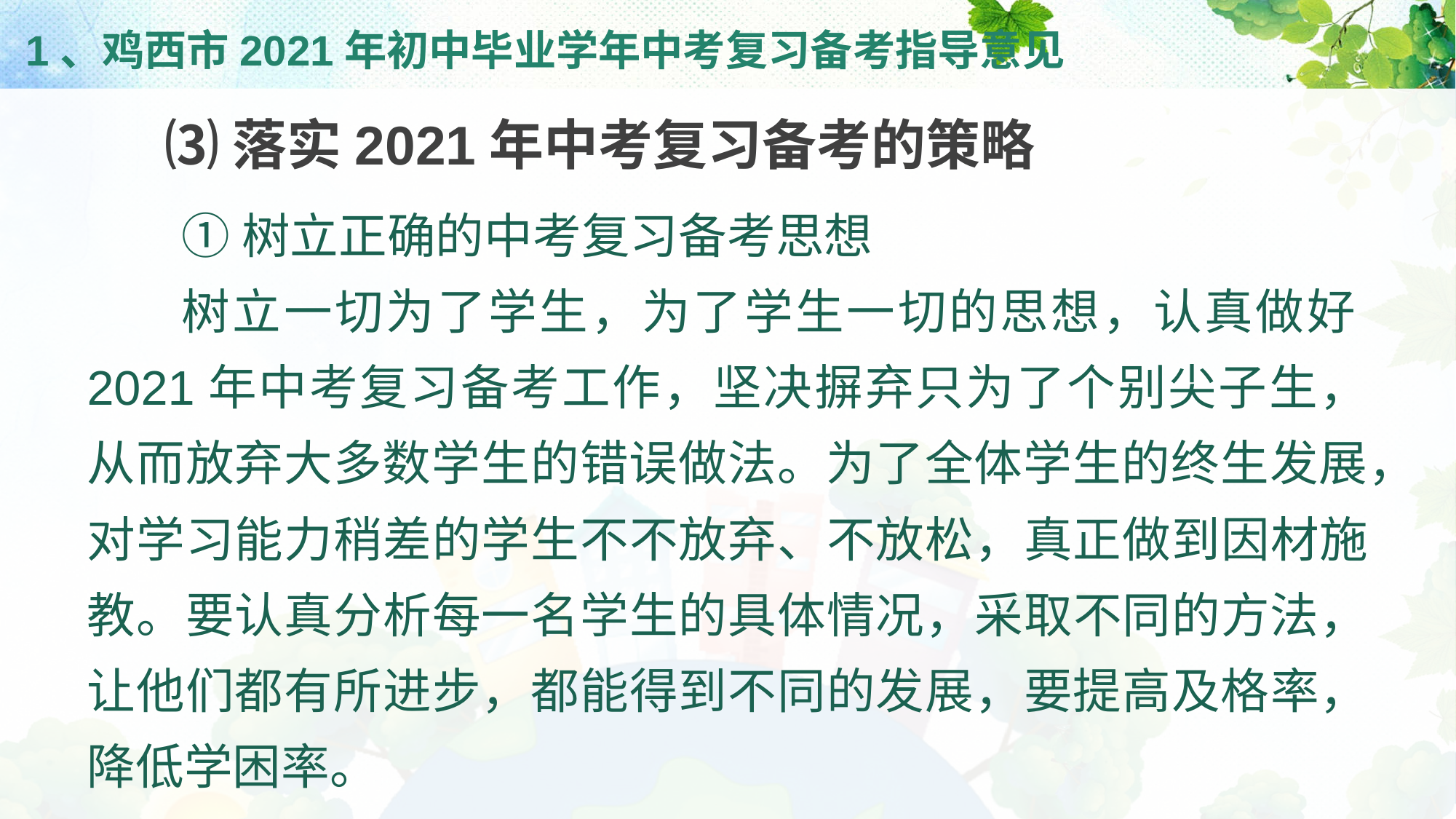

# 1、鸡西市2021年初中毕业学年中考复习备考指导意见
⑶落实2021年中考复习备考的策略
①树立正确的中考复习备考思想
树立一切为了学生，为了学生一切的思想，认真做好2021年中考复习备考工作，坚决摒弃只为了个别尖子生，从而放弃大多数学生的错误做法。为了全体学生的终生发展，对学习能力稍差的学生不不放弃、不放松，真正做到因材施教。要认真分析每一名学生的具体情况，采取不同的方法，让他们都有所进步，都能得到不同的发展，要提高及格率，降低学困率。